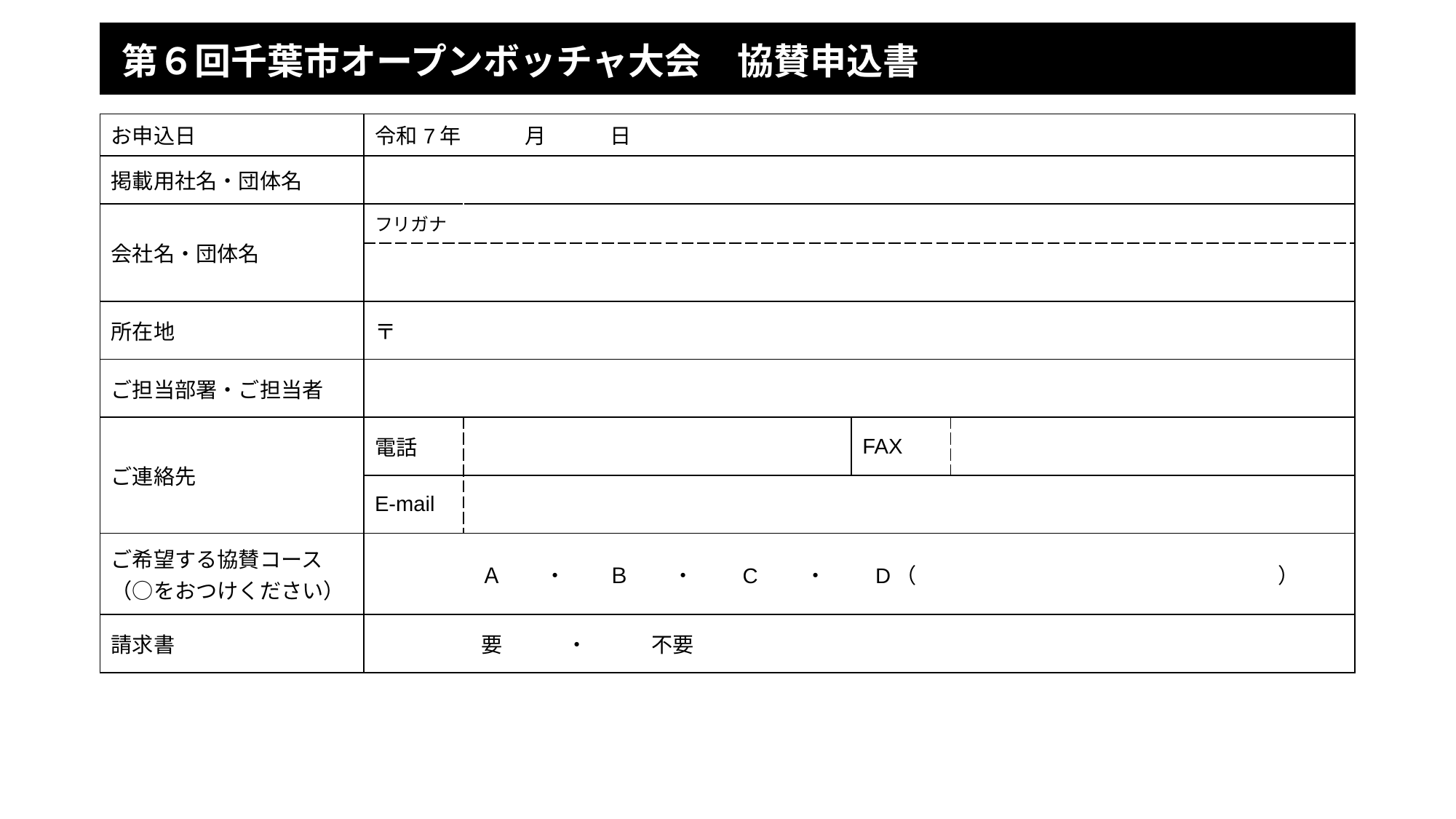

| 第６回千葉市オープンボッチャ大会　協賛申込書 |
| --- |
| お申込日 | 令和7年　　　月　　　日 |  |  |  |
| --- | --- | --- | --- | --- |
| 掲載用社名・団体名 |  |  |  |  |
| 会社名・団体名 | フリガナ |  |  |  |
|  |  |  |  |  |
| 所在地 | 〒 |  |  |  |
| ご担当部署・ご担当者 |  |  |  |  |
| ご連絡先 | 電話 |  | FAX |  |
|  | E-mail |  |  |  |
| ご希望する協賛コース （○をおつけください） | Ａ　　・　　Ｂ　　・　　C　　・　　D（　　　　　　　　　　　　　　　　　） |  |  |  |
| 請求書 | 要　　　・　　　不要 |  |  |  |